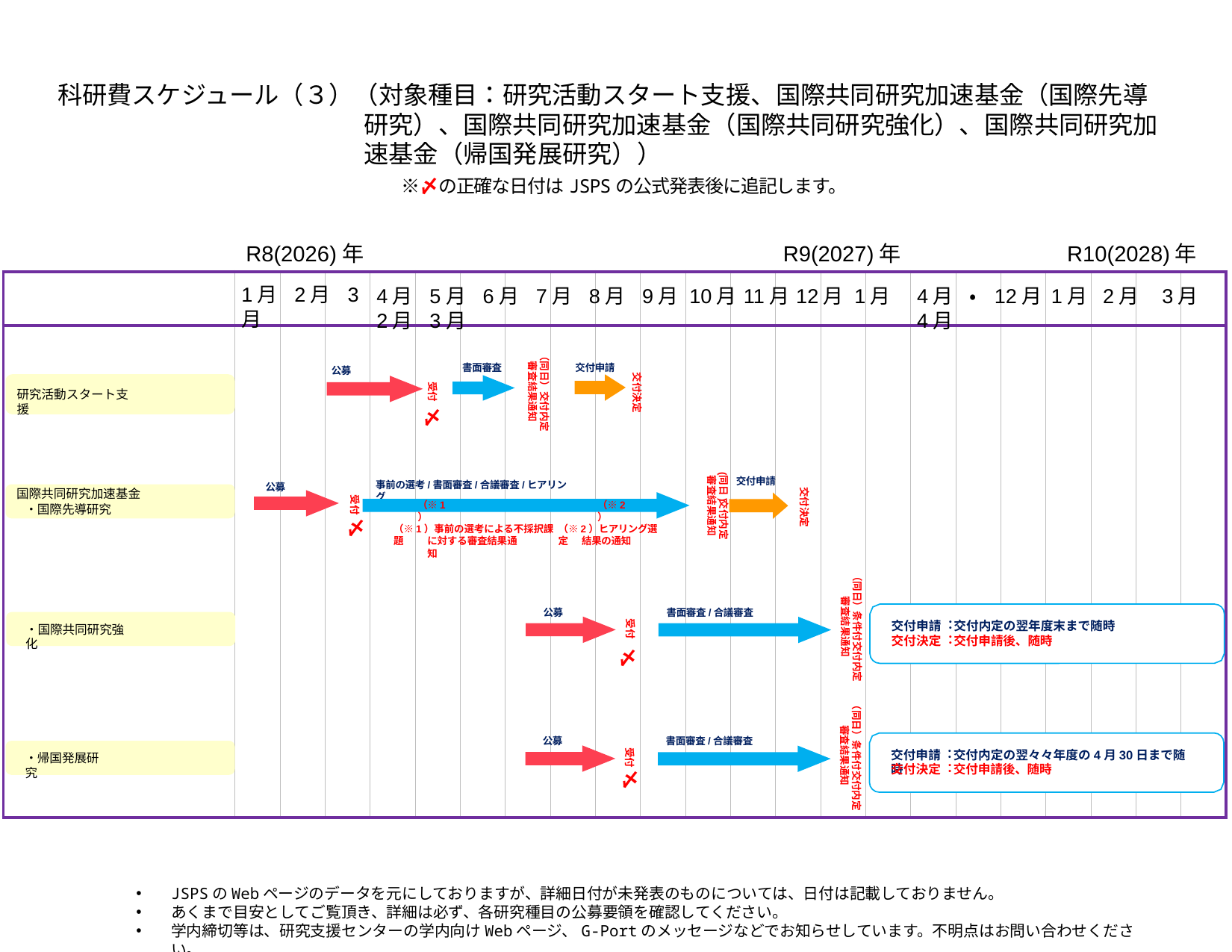

# 科研費スケジュール（３）（対象種目：研究活動スタート支援、国際共同研究加速基金（国際先導研究）、国際共同研究加速基金（国際共同研究強化）、国際共同研究加速基金（帰国発展研究）） 　※〆の正確な日付はJSPSの公式発表後に追記します。
R8(2026)年
R9(2027)年
R10(2028)年

1月 2月 3月
4月 5月 6月 7月 8月 9月 10月11月12月 1月 2月 3月
4月	・   12月 1月    2月　3月   4月
（同日）交付内定
審査結果通知
書面審査
交付申請
公募
交付決定

受付
研究活動スタート支援
〆
(
交付申請
同日 交付内定
審査結果通知
事前の選考/書面審査/合議審査/ヒアリング
公募

国際共同研究加速基⾦
・国際先導研究
交付決定

受付
)
（※1）
（※2）
（※1）事前の選考による不採択課題
（※2）ヒアリング選定
〆
に対する審査結果通知
結果の通知
（同日）条件付交付内定
審査結果通知

公募
書面審査/合議審査

交付申請︓交付内定の翌年度末まで随時

受付
・国際共同研究強化
交付決定︓交付申請後、随時
〆
（同日）条件付交付内定
審査結果通知

公募
書面審査/合議審査

交付申請︓交付内定の翌々々年度の4月30日まで随時

受付
・帰国発展研究
交付決定︓交付申請後、随時
〆
JSPSのWebページのデータを元にしておりますが、詳細日付が未発表のものについては、日付は記載しておりません。
あくまで目安としてご覧頂き、詳細は必ず、各研究種目の公募要領を確認してください。
学内締切等は、研究支援センターの学内向けWebページ、G-Portのメッセージなどでお知らせしています。不明点はお問い合わせください。